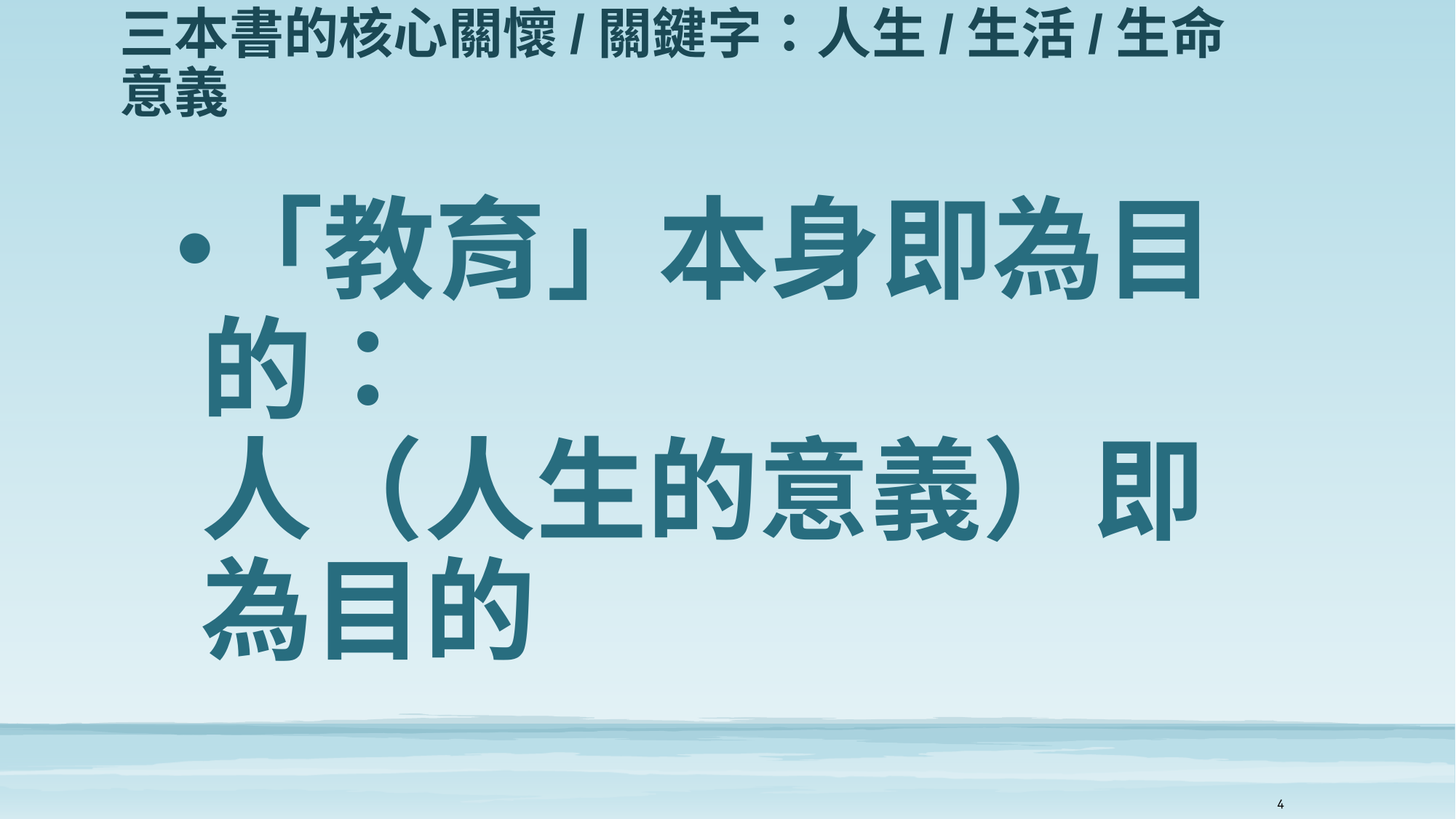

# 三本書的核心關懷/關鍵字：人生/生活/生命意義
「教育」本身即為目的：
人（人生的意義）即為目的

4